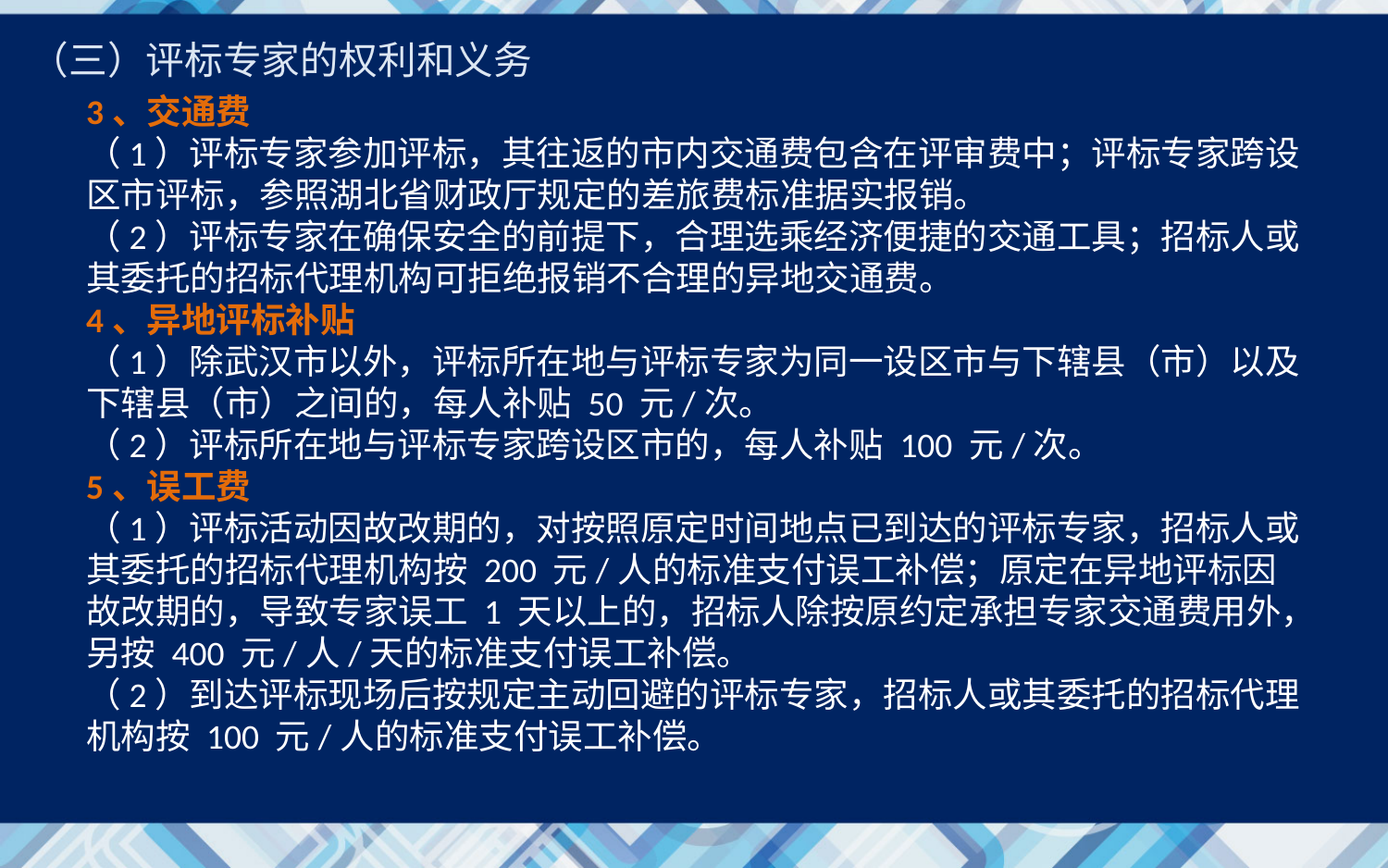

3、交通费
（1）评标专家参加评标，其往返的市内交通费包含在评审费中；评标专家跨设区市评标，参照湖北省财政厅规定的差旅费标准据实报销。
（2）评标专家在确保安全的前提下，合理选乘经济便捷的交通工具；招标人或其委托的招标代理机构可拒绝报销不合理的异地交通费。
4、异地评标补贴
（1）除武汉市以外，评标所在地与评标专家为同一设区市与下辖县（市）以及下辖县（市）之间的，每人补贴 50 元/次。
（2）评标所在地与评标专家跨设区市的，每人补贴 100 元/次。
5、误工费
（1）评标活动因故改期的，对按照原定时间地点已到达的评标专家，招标人或其委托的招标代理机构按 200 元/人的标准支付误工补偿；原定在异地评标因故改期的，导致专家误工 1 天以上的，招标人除按原约定承担专家交通费用外，另按 400 元/人/天的标准支付误工补偿。
（2）到达评标现场后按规定主动回避的评标专家，招标人或其委托的招标代理机构按 100 元/人的标准支付误工补偿。
（三）评标专家的权利和义务